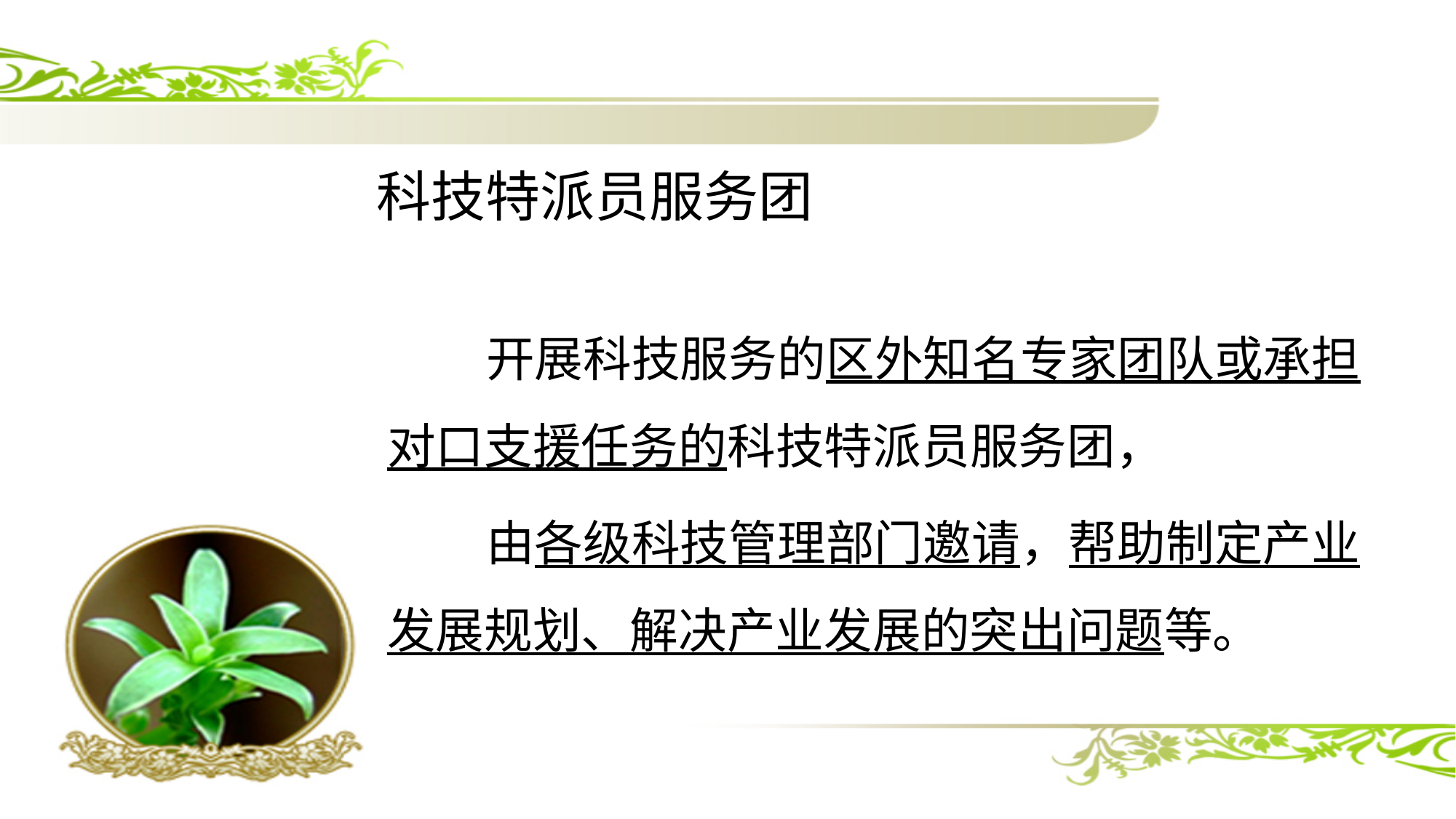

# 科技特派员服务团
        开展科技服务的区外知名专家团队或承担对口支援任务的科技特派员服务团，
        由各级科技管理部门邀请，帮助制定产业发展规划、解决产业发展的突出问题等。